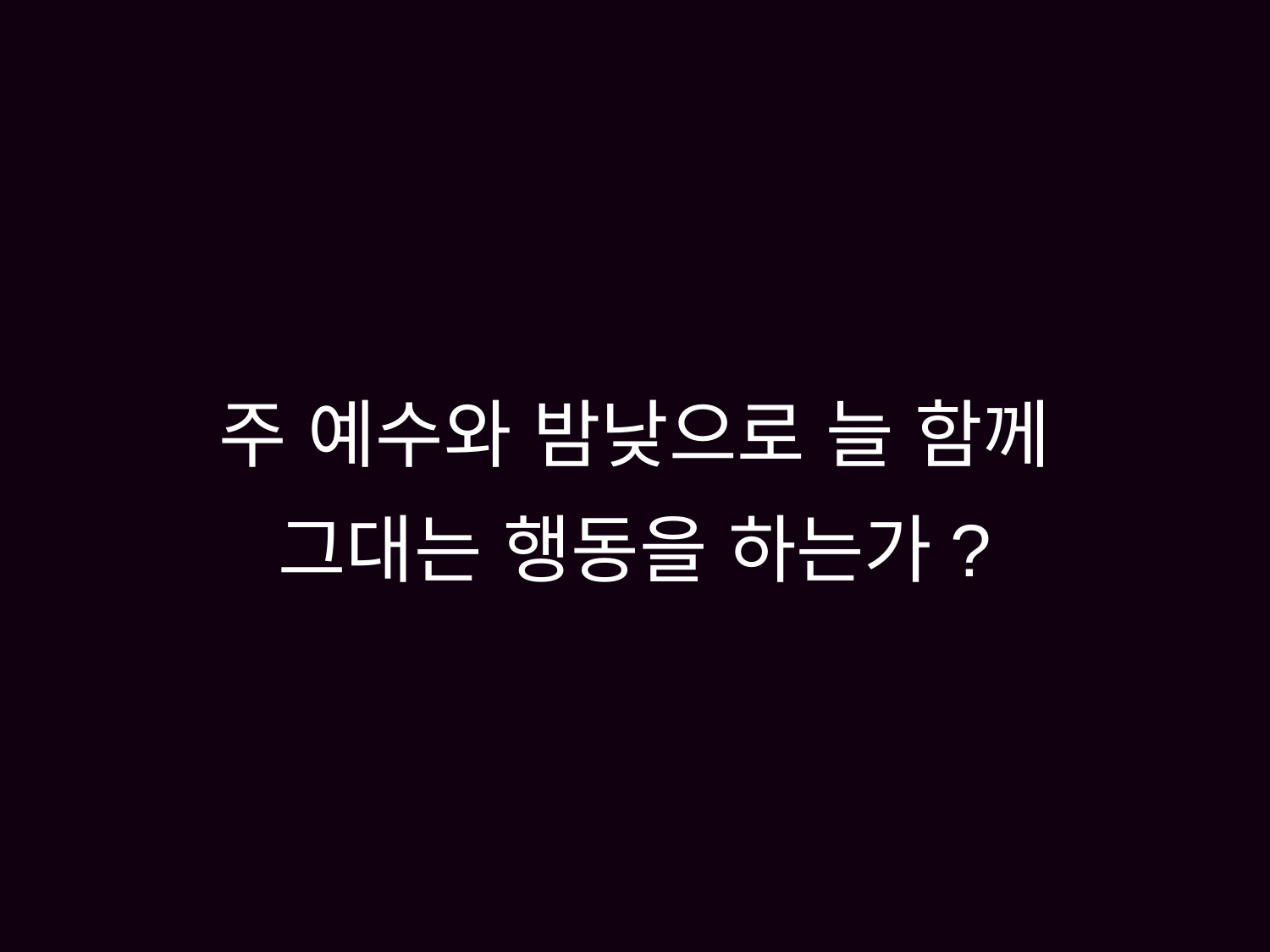

# 주 예수와 밤낮으로 늘 함께 그대는 행동을 하는가?